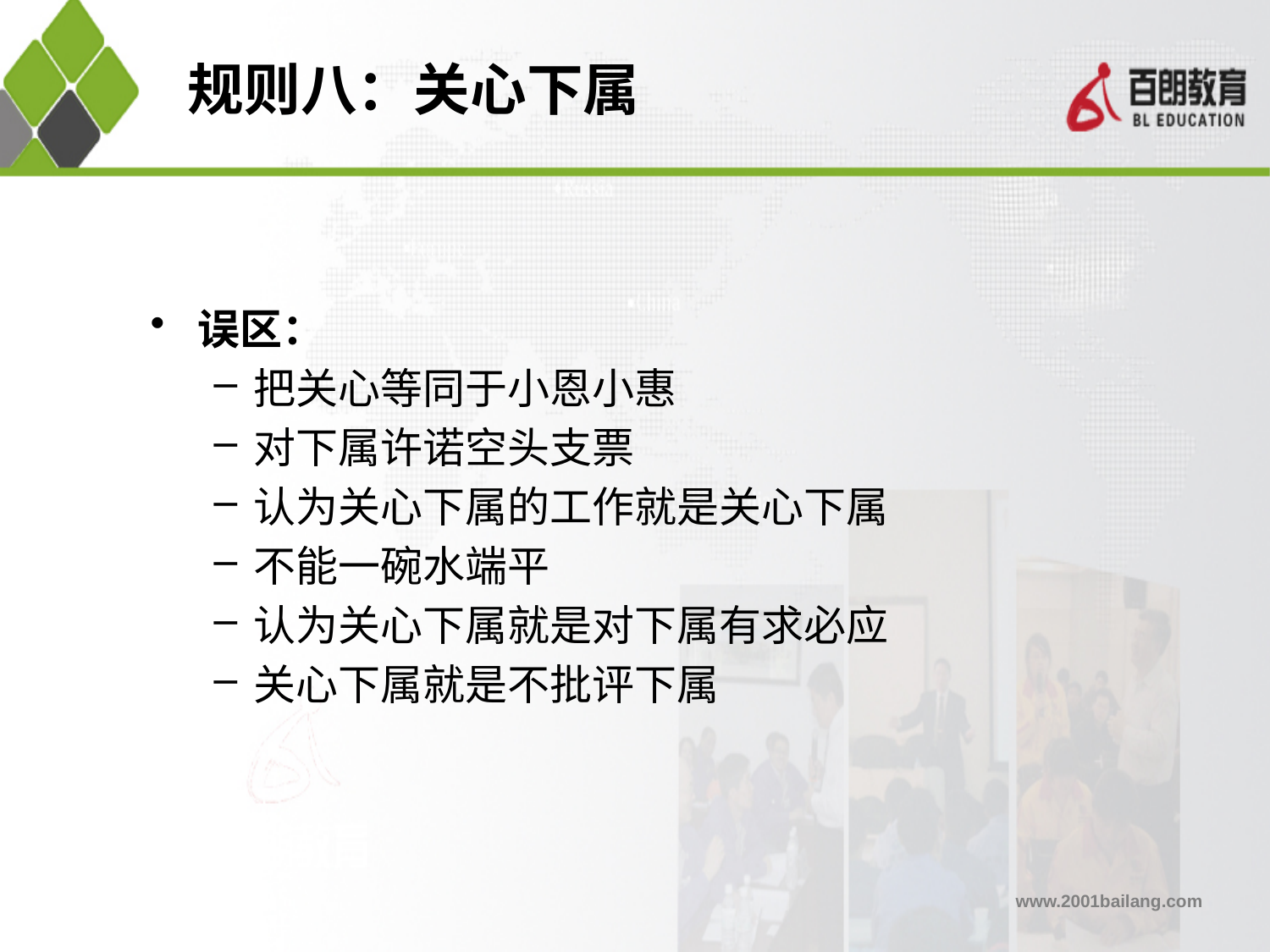

# 规则八：关心下属
误区：
把关心等同于小恩小惠
对下属许诺空头支票
认为关心下属的工作就是关心下属
不能一碗水端平
认为关心下属就是对下属有求必应
关心下属就是不批评下属